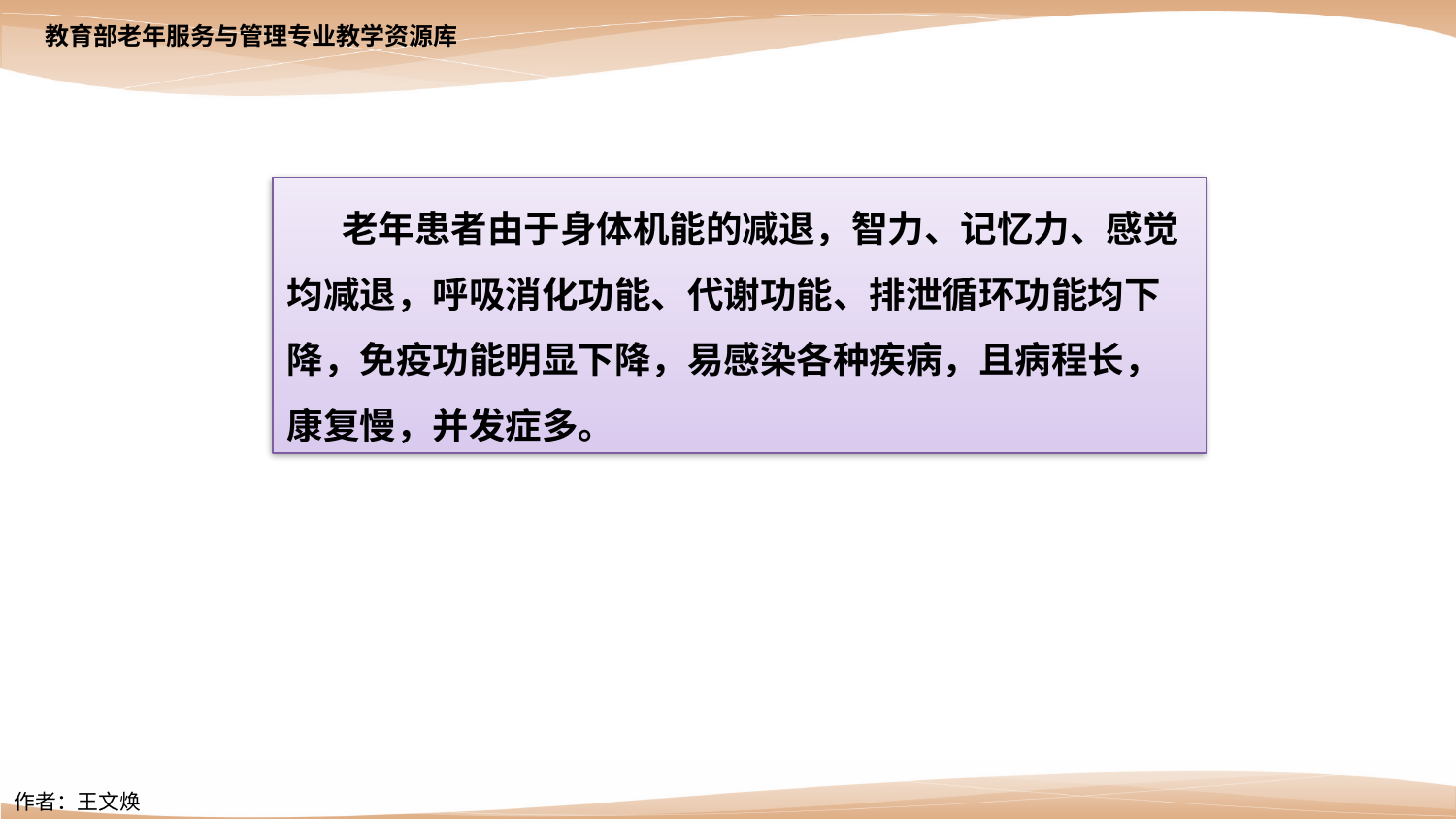

老年患者由于身体机能的减退，智力、记忆力、感觉均减退，呼吸消化功能、代谢功能、排泄循环功能均下降，免疫功能明显下降，易感染各种疾病，且病程长，康复慢，并发症多。